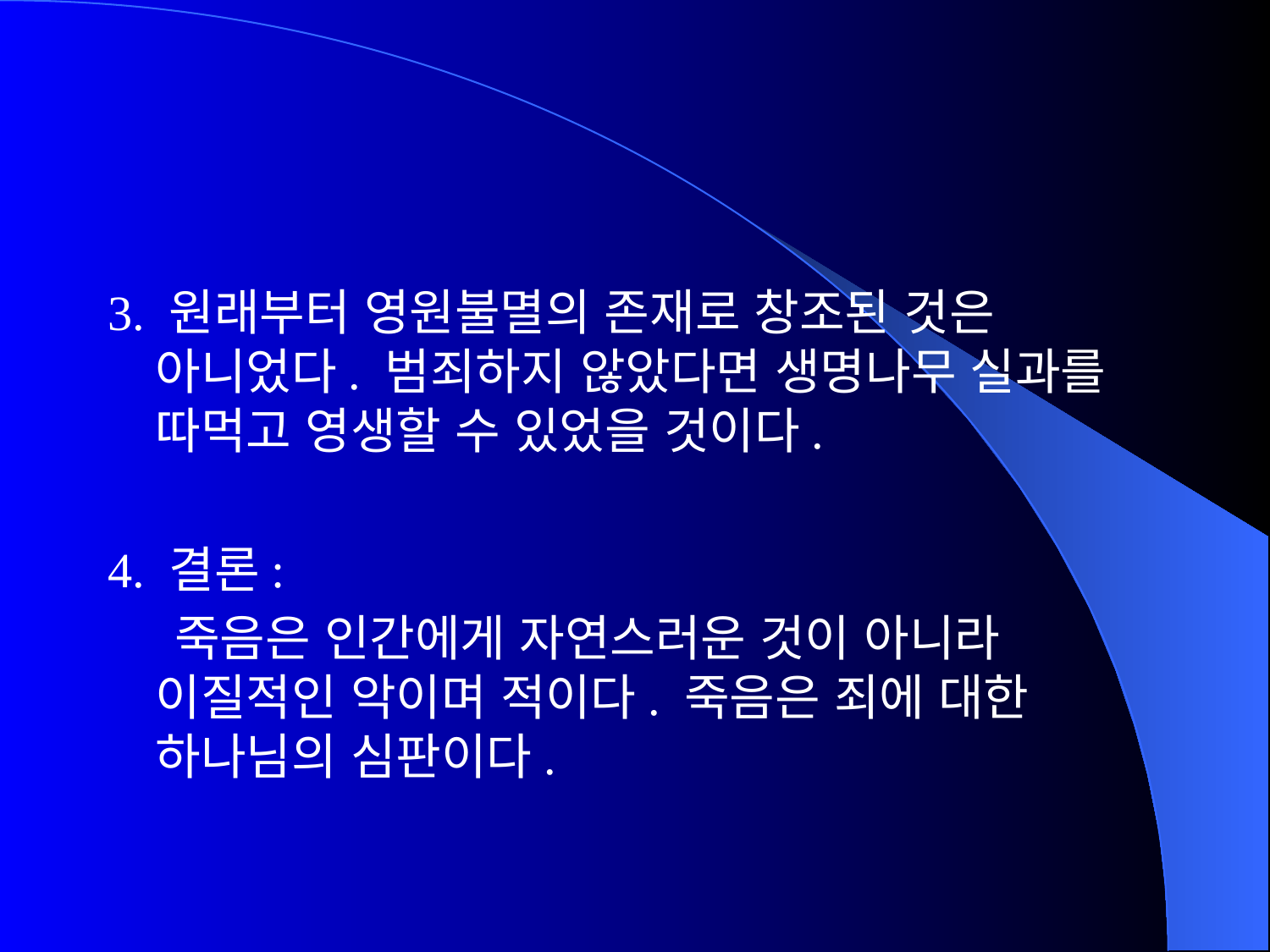

3. 원래부터 영원불멸의 존재로 창조된 것은 아니었다. 범죄하지 않았다면 생명나무 실과를 따먹고 영생할 수 있었을 것이다.

4. 결론:
    죽음은 인간에게 자연스러운 것이 아니라 이질적인 악이며 적이다. 죽음은 죄에 대한 하나님의 심판이다.